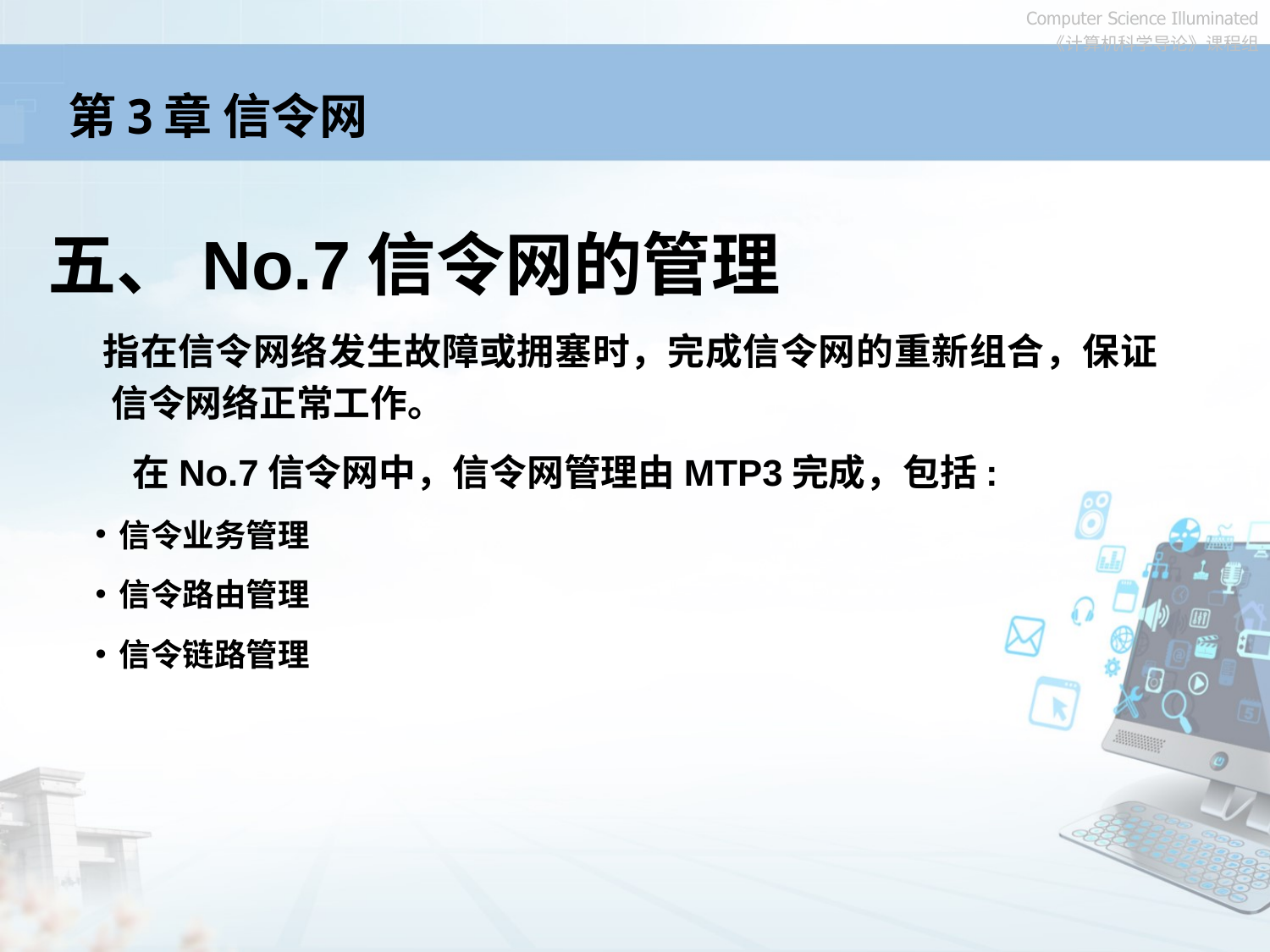

# 第3章 信令网
五、No.7信令网的管理
     指在信令网络发生故障或拥塞时，完成信令网的重新组合，保证信令网络正常工作。
         在No.7信令网中，信令网管理由MTP3完成，包括:
信令业务管理
信令路由管理
信令链路管理